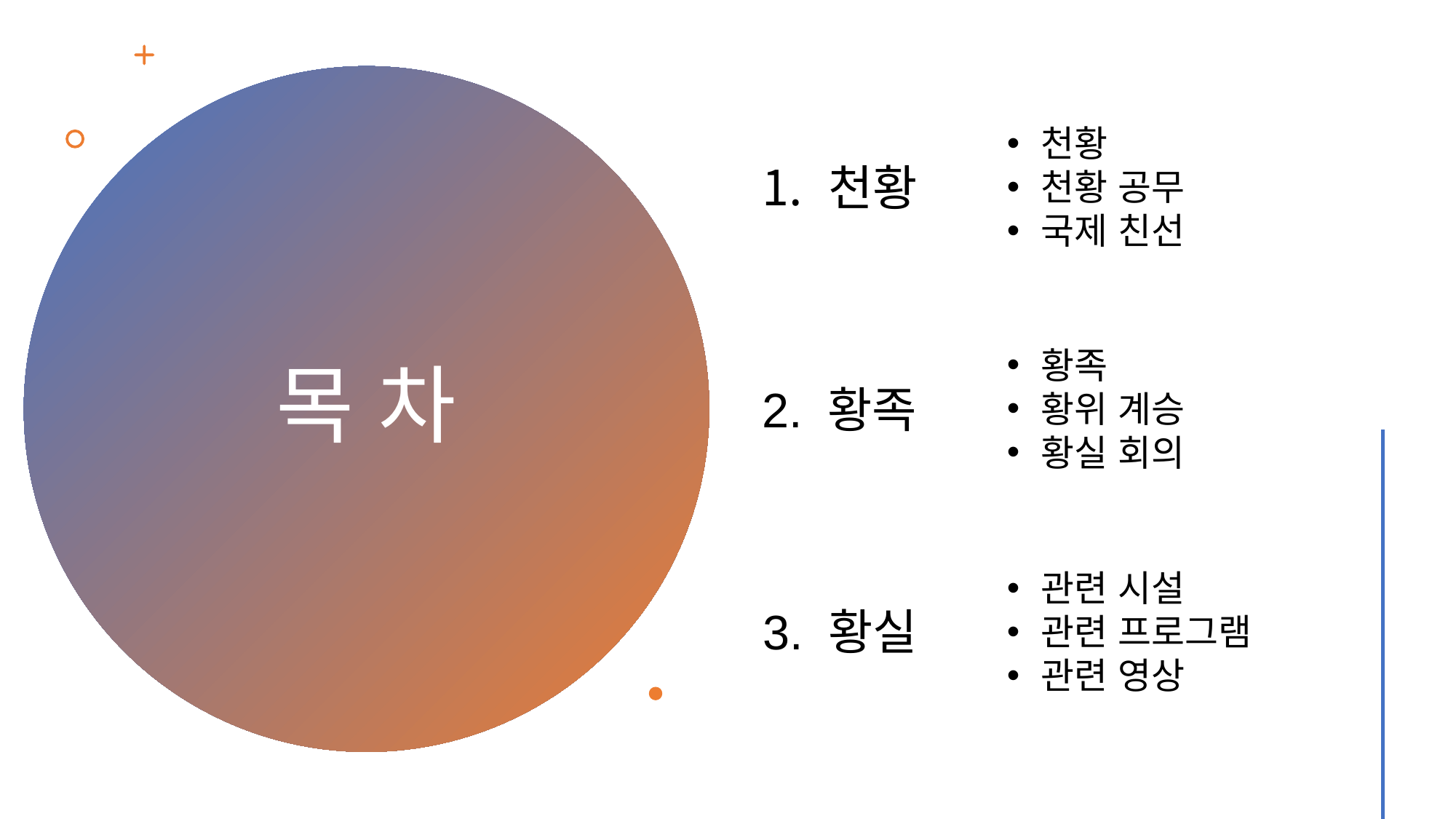

천황
천황 공무
국제 친선

 천황
# 목 차
황족
황위 계승
황실 회의
2. 황족
관련 시설
관련 프로그램
관련 영상
3. 황실